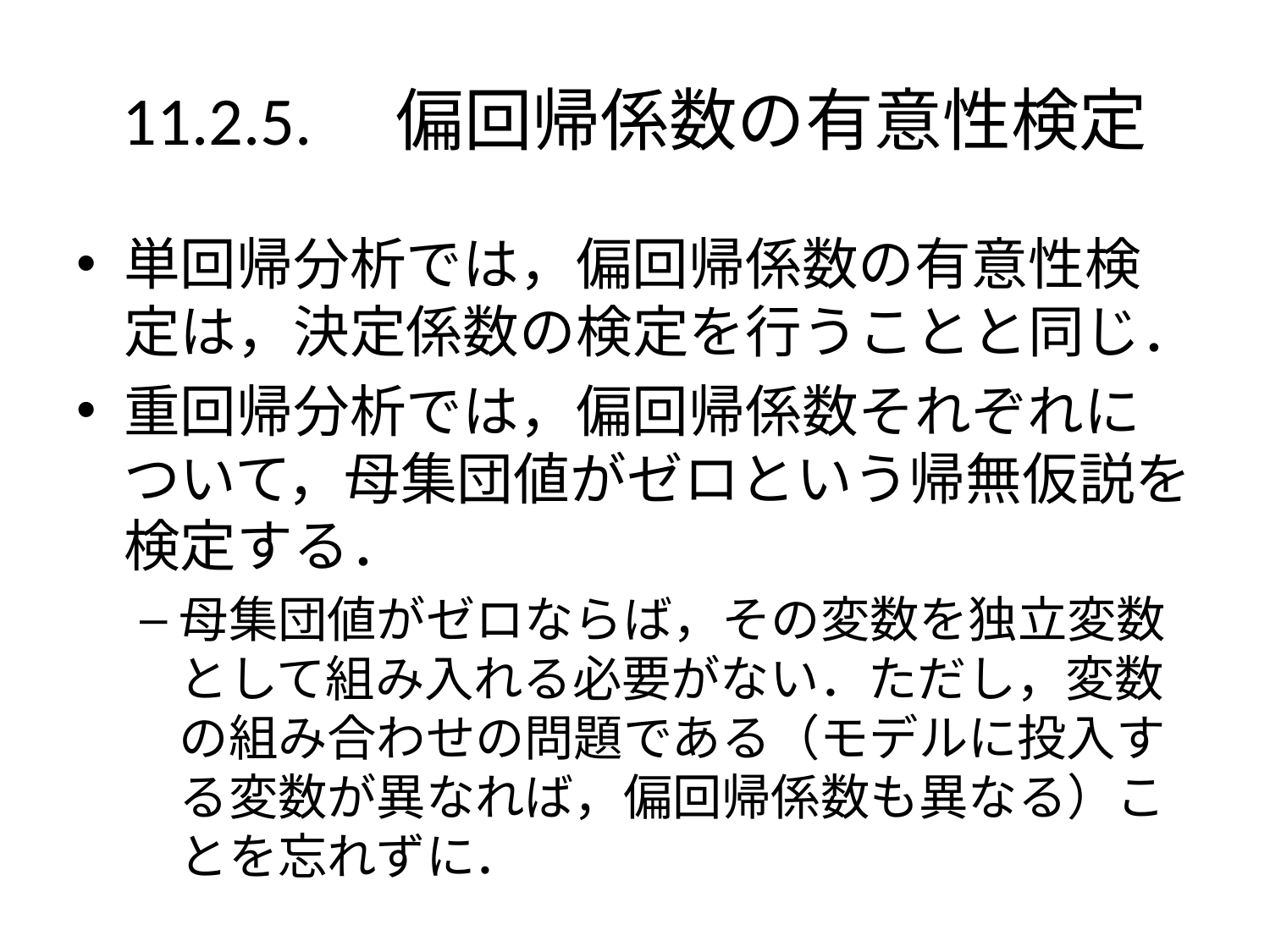

# 11.2.5.　偏回帰係数の有意性検定
単回帰分析では，偏回帰係数の有意性検定は，決定係数の検定を行うことと同じ．
重回帰分析では，偏回帰係数それぞれについて，母集団値がゼロという帰無仮説を検定する．
母集団値がゼロならば，その変数を独立変数として組み入れる必要がない．ただし，変数の組み合わせの問題である（モデルに投入する変数が異なれば，偏回帰係数も異なる）ことを忘れずに．